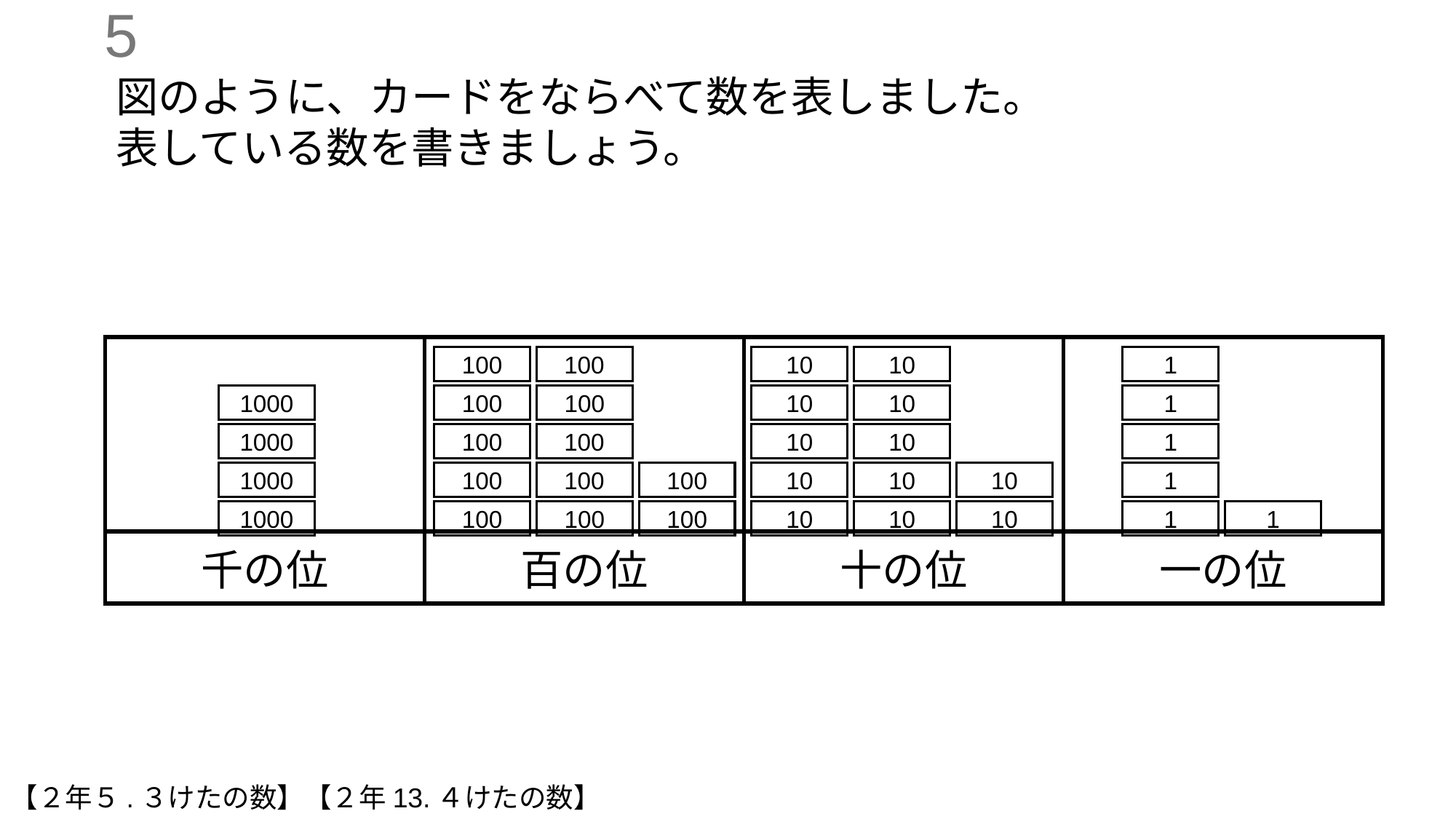

5
図のように、カードをならべて数を表しました。
表している数を書きましょう。
|  |  |  |  |
| --- | --- | --- | --- |
| 千の位 | 百の位 | 十の位 | 一の位 |
100
100
10
10
1
1000
100
100
10
10
1
1000
100
100
10
10
1
1000
100
100
100
10
10
10
1
1000
100
100
100
10
10
10
1
1
【２年５.３けたの数】【２年13.４けたの数】